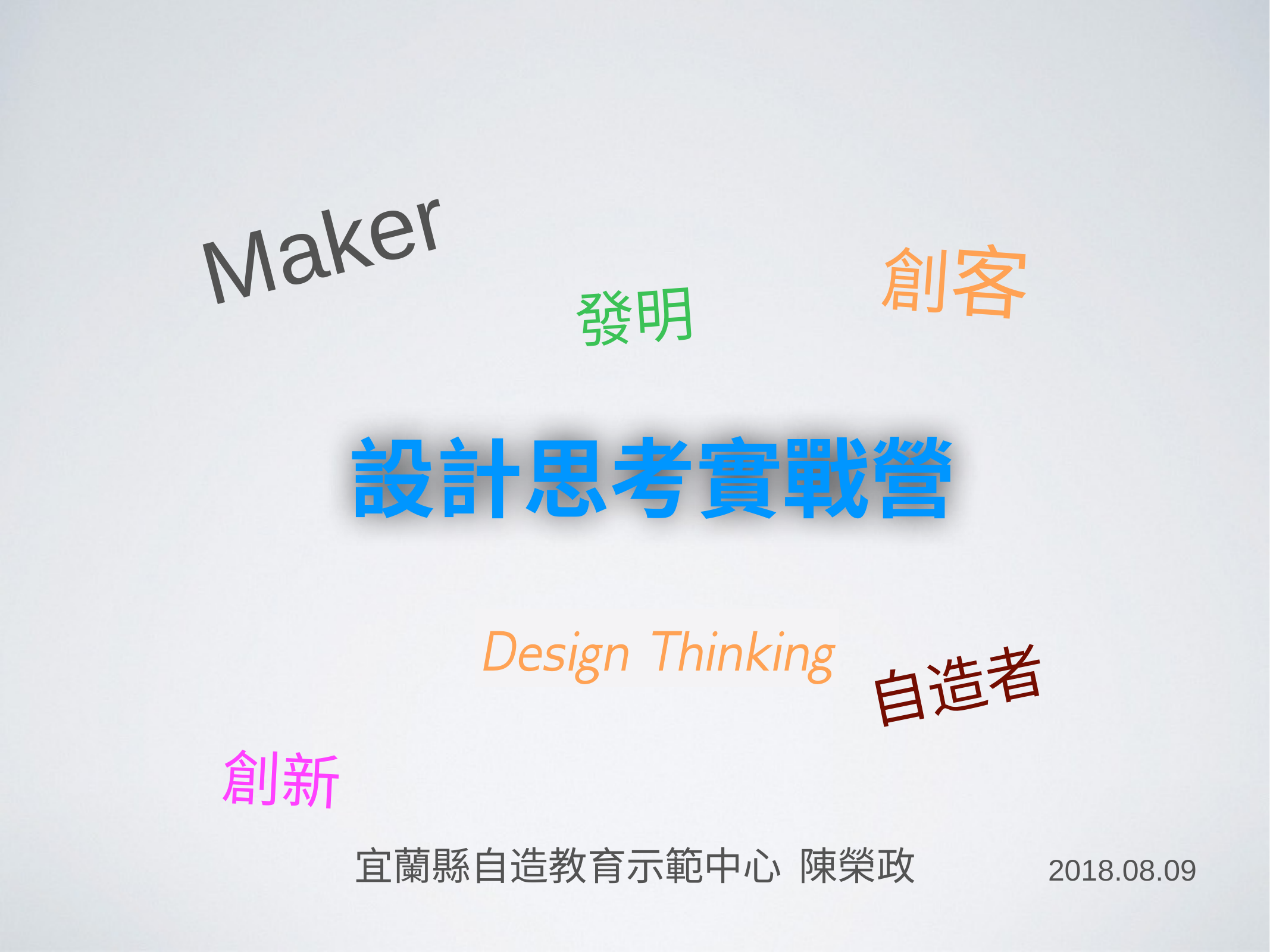

Maker
# 創客
發明
設計思考實戰營
Design Thinking
自造者
創新
宜蘭縣自造教育示範中心  陳榮政
2018.08.09